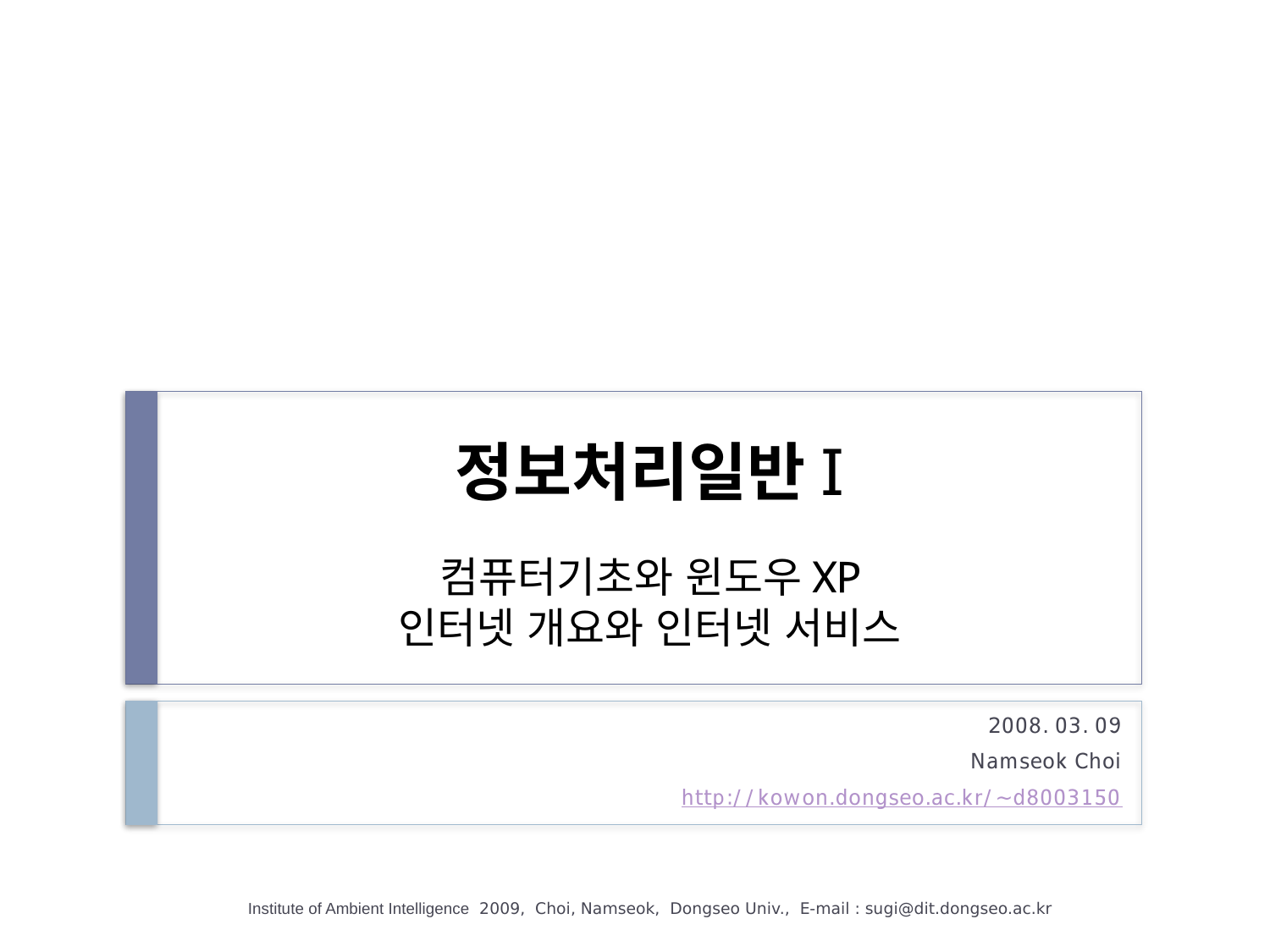

# 정보처리일반I 컴퓨터기초와 윈도우XP 인터넷 개요와 인터넷 서비스
2008. 03. 09
Namseok Choi
http://kowon.dongseo.ac.kr/~d8003150